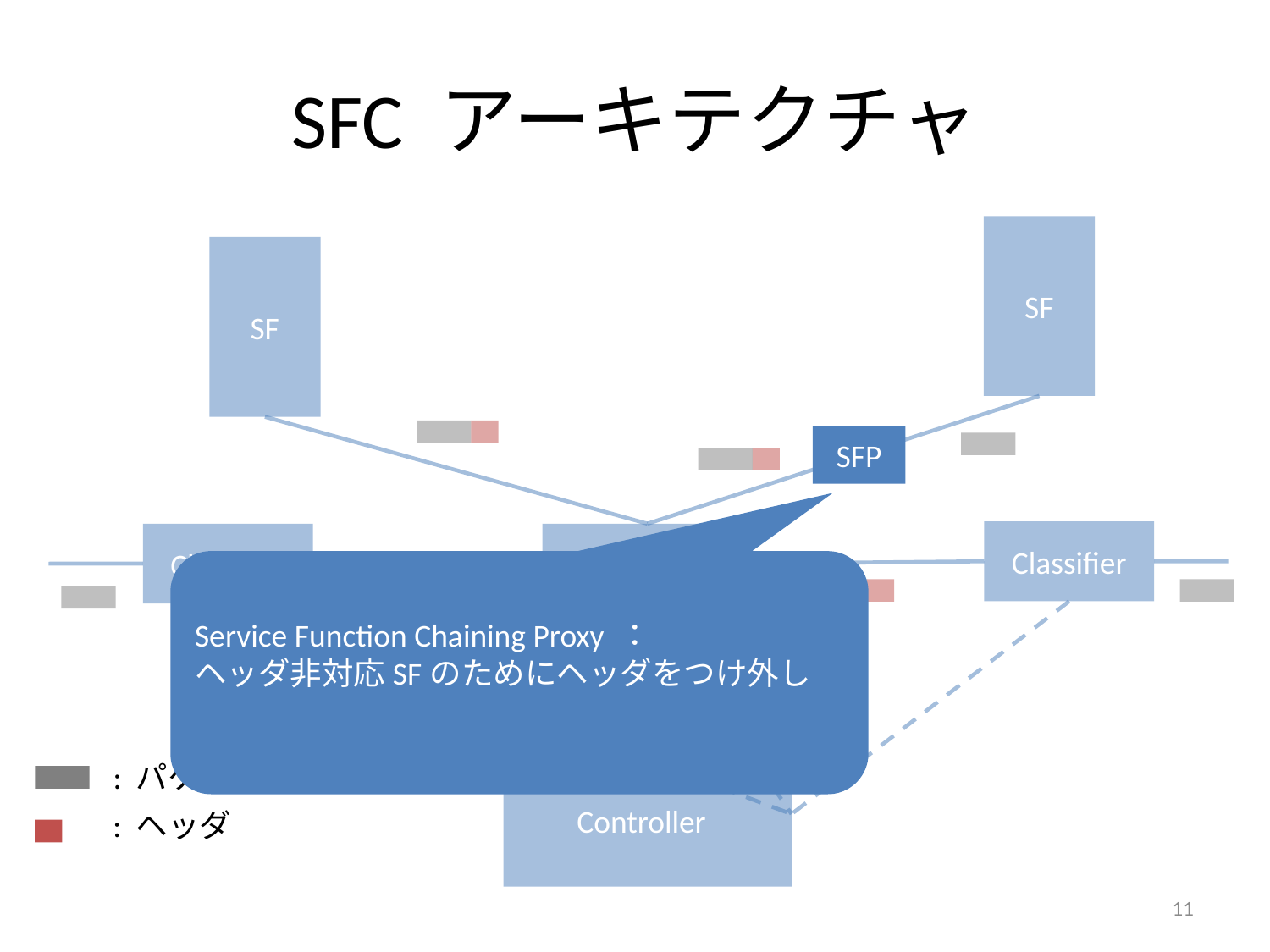

# SFC アーキテクチャ
SF
SF

SFP

Classifier
Classifier
SFF
Service Function Chaining Proxy ：
ヘッダ非対応SFのためにヘッダをつけ外し

Controller
: パケット

: ヘッダ

11